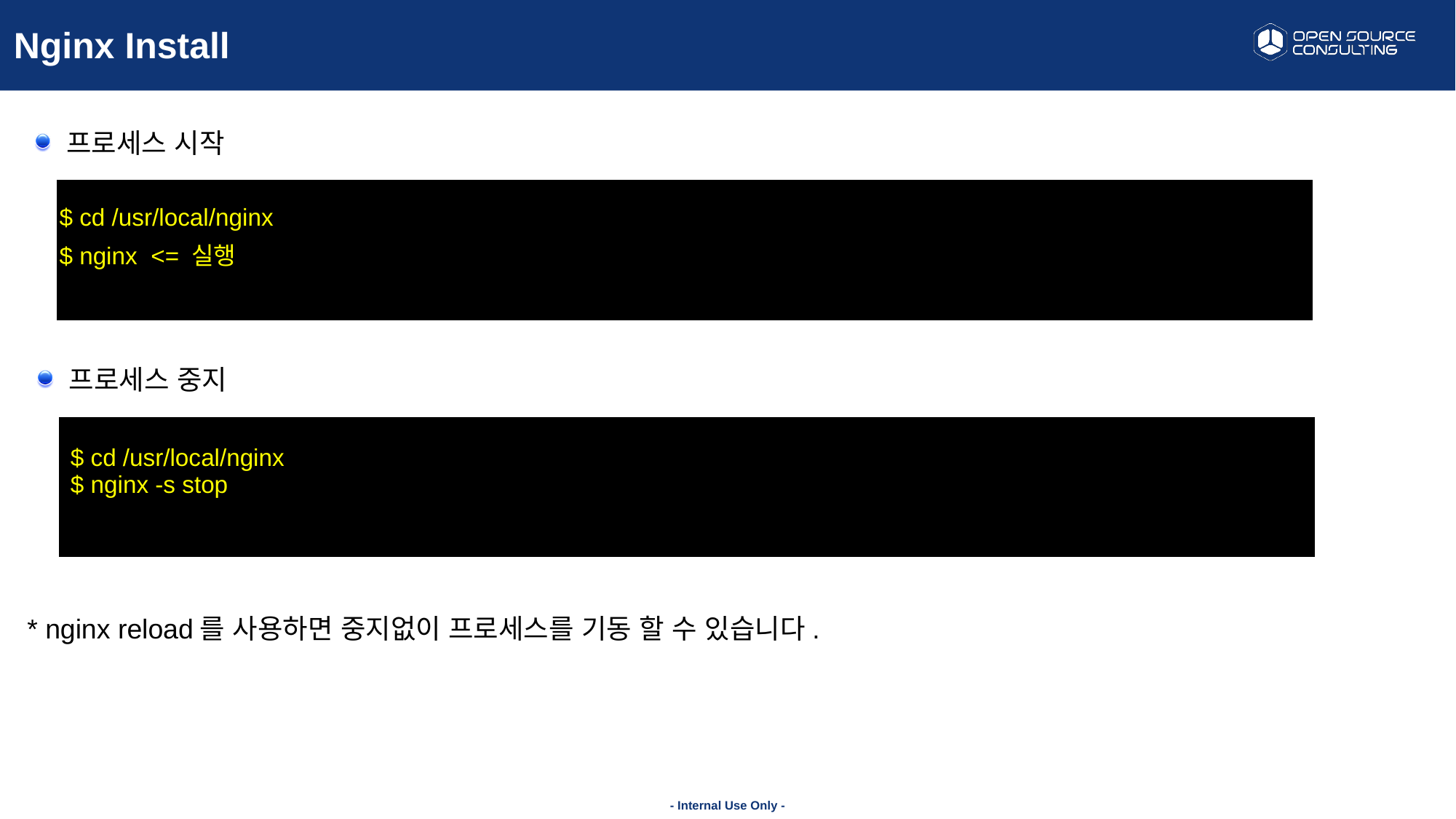

Nginx Install
프로세스 시작

| $ cd /usr/local/nginx $ nginx <= 실행 |
| --- |
프로세스 중지
| $ cd /usr/local/nginx $ nginx -s stop |
| --- |

* nginx reload를 사용하면 중지없이 프로세스를 기동 할 수 있습니다.